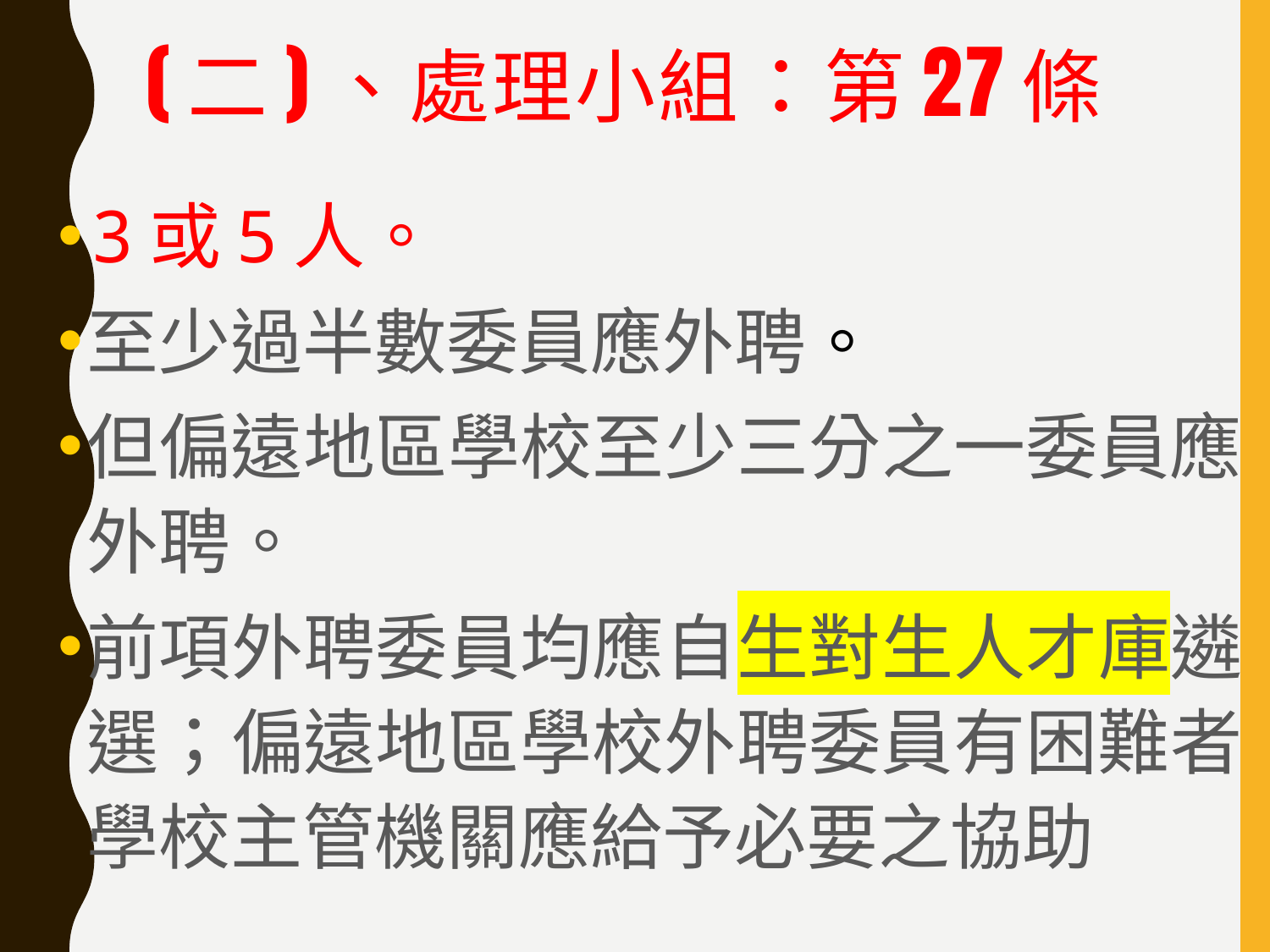

# (二)、處理小組：第27條
3或5人。
至少過半數委員應外聘。
但偏遠地區學校至少三分之一委員應外聘。
前項外聘委員均應自生對生人才庫遴選；偏遠地區學校外聘委員有困難者，學校主管機關應給予必要之協助